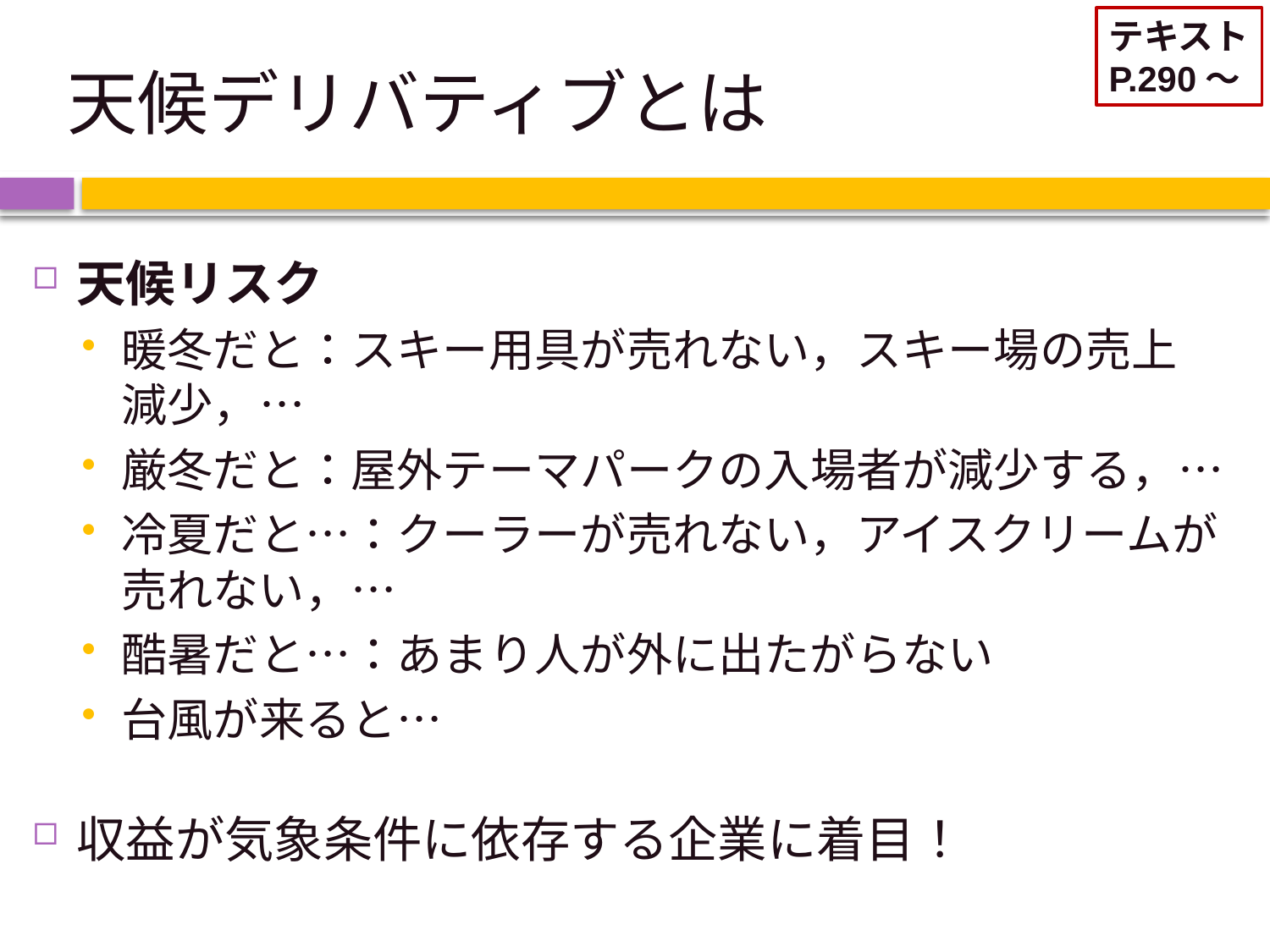

テキスト
P.290～
# 天候デリバティブとは
天候リスク
暖冬だと：スキー用具が売れない，スキー場の売上　減少，…
厳冬だと：屋外テーマパークの入場者が減少する，…
冷夏だと…：クーラーが売れない，アイスクリームが売れない，…
酷暑だと…：あまり人が外に出たがらない
台風が来ると…

収益が気象条件に依存する企業に着目！